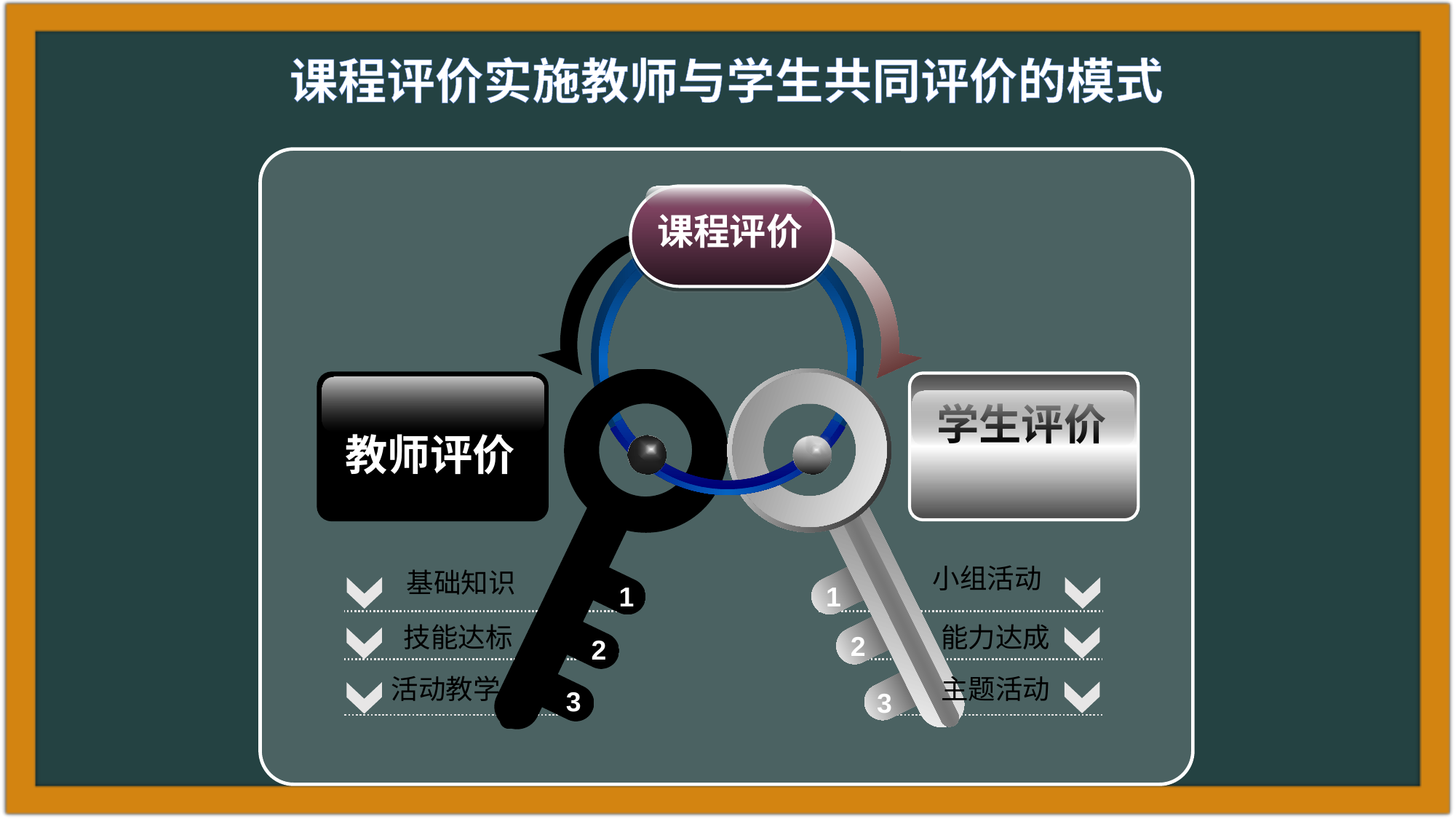

课程评价实施教师与学生共同评价的模式

课程评价

学生评价
教师评价

    小组活动
    基础知识

1
1

    技能达标
    能力达成

2

2
    活动教学
    主题活动

3

3